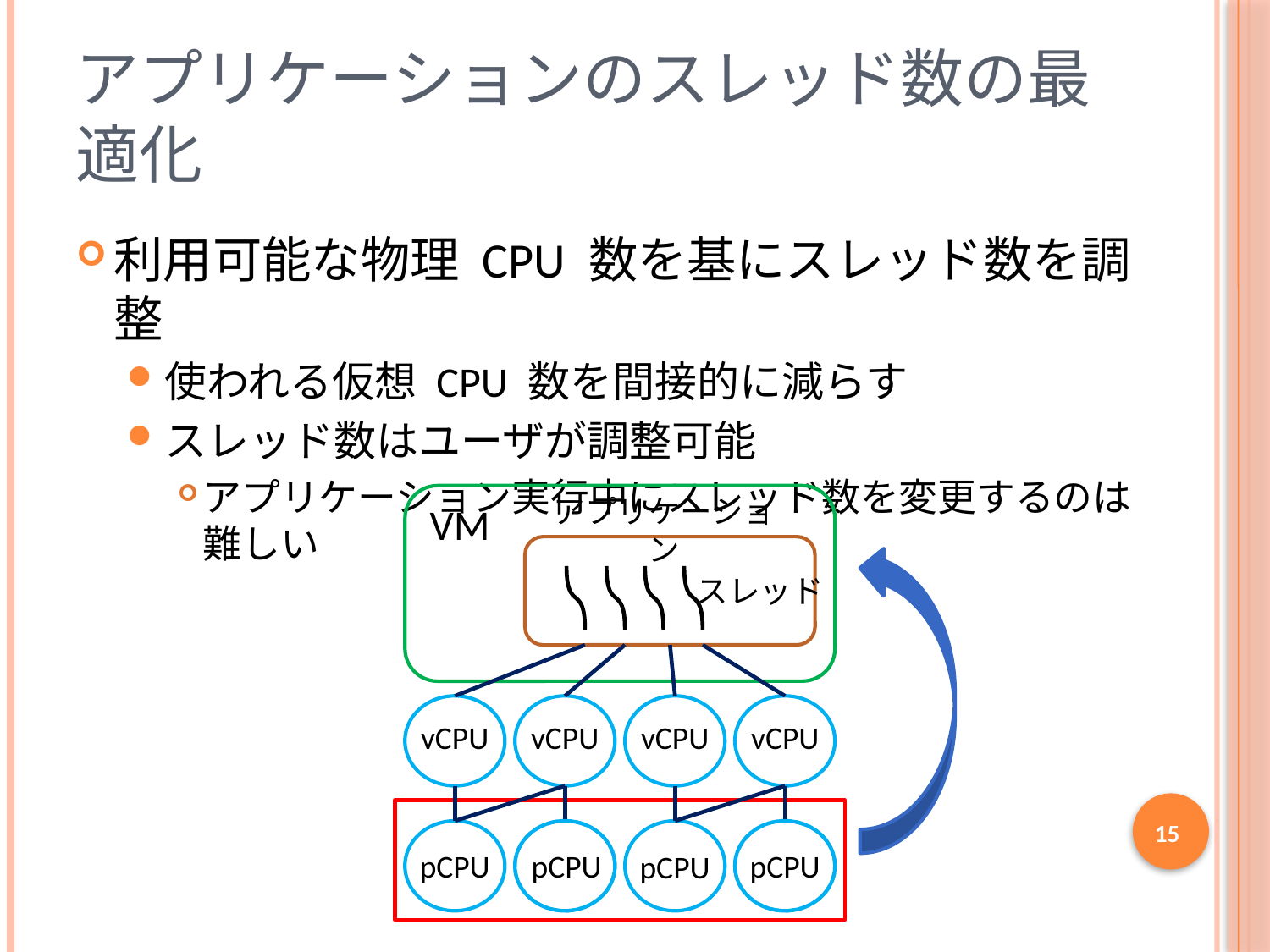

# アプリケーションのスレッド数の最適化
利用可能な物理 CPU 数を基にスレッド数を調整
使われる仮想 CPU 数を間接的に減らす
スレッド数はユーザが調整可能
アプリケーション実行中にスレッド数を変更するのは難しい

アプリケーション

VM

スレッド

vCPU
vCPU
vCPU
vCPU
15

pCPU
pCPU
pCPU
pCPU